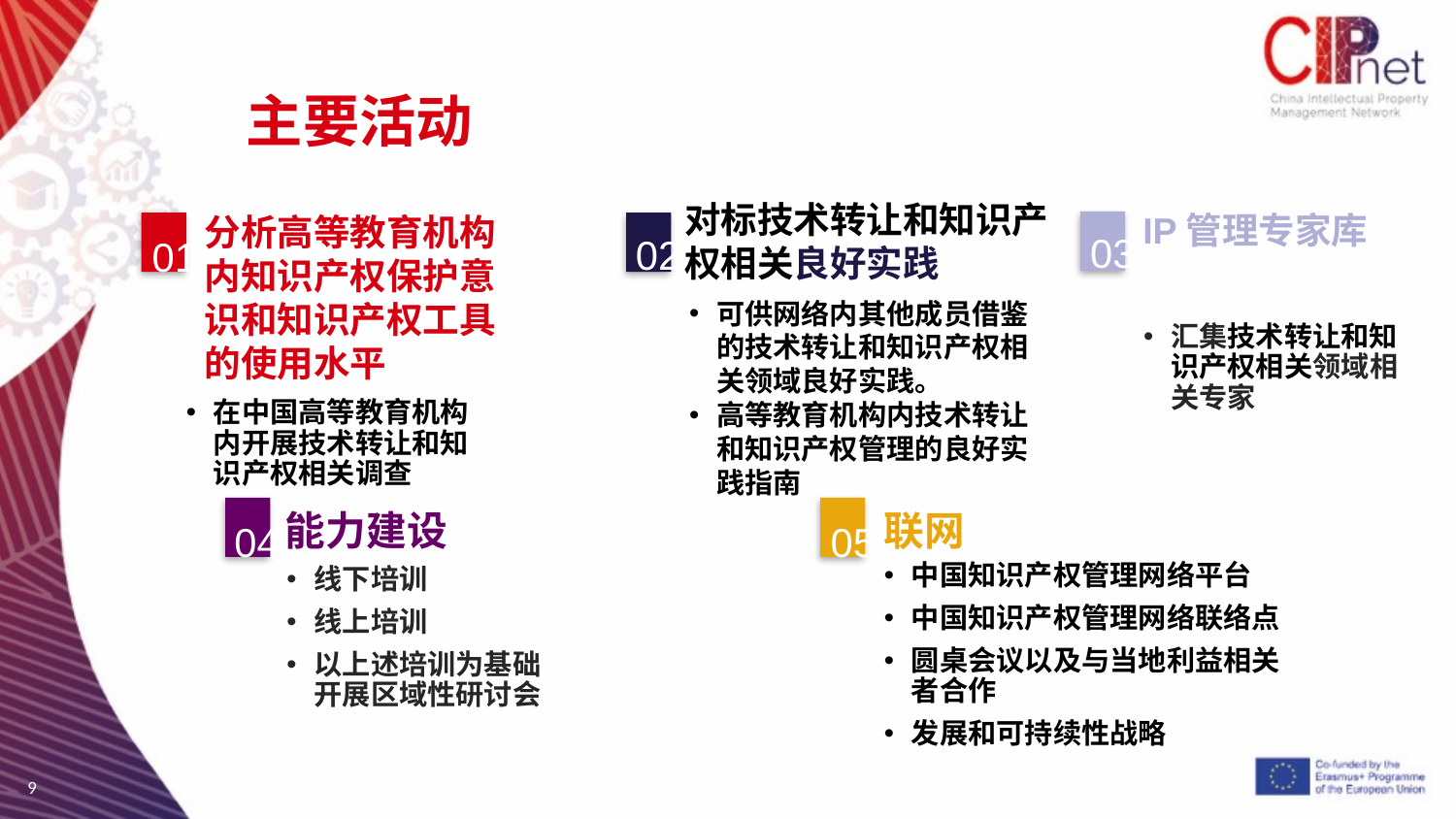

主要活动
对标技术转让和知识产权相关良好实践
IP管理专家库
分析高等教育机构内知识产权保护意识和知识产权工具的使用水平

03
02
01
可供网络内其他成员借鉴的技术转让和知识产权相关领域良好实践。
高等教育机构内技术转让和知识产权管理的良好实践指南
汇集技术转让和知识产权相关领域相关专家
在中国高等教育机构内开展技术转让和知识产权相关调查

能力建设

联网
04
05
中国知识产权管理网络平台
中国知识产权管理网络联络点
圆桌会议以及与当地利益相关者合作
发展和可持续性战略
线下培训
线上培训
以上述培训为基础开展区域性研讨会